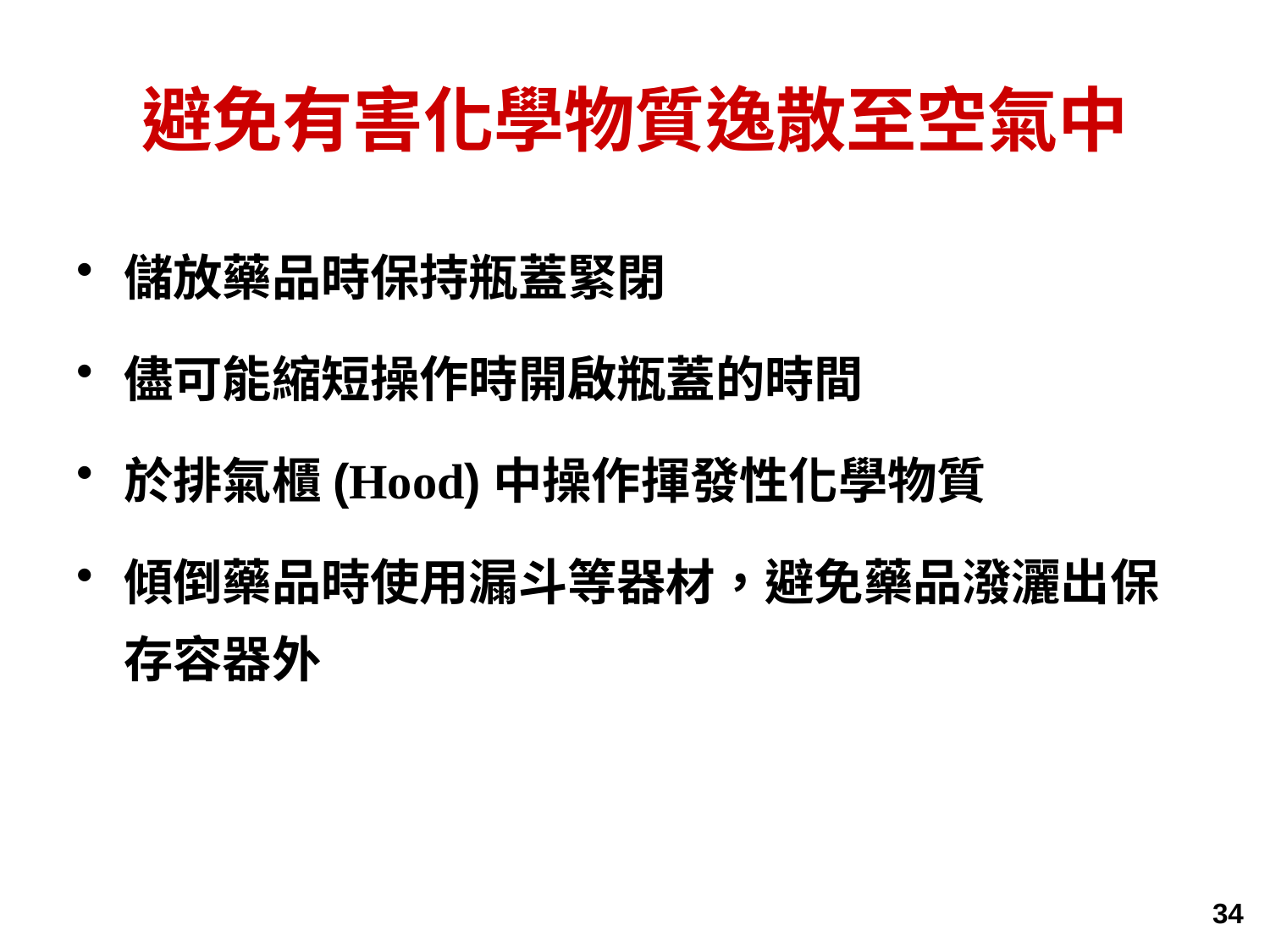

# 避免有害化學物質逸散至空氣中
儲放藥品時保持瓶蓋緊閉
儘可能縮短操作時開啟瓶蓋的時間
於排氣櫃(Hood)中操作揮發性化學物質
傾倒藥品時使用漏斗等器材，避免藥品潑灑出保存容器外

34